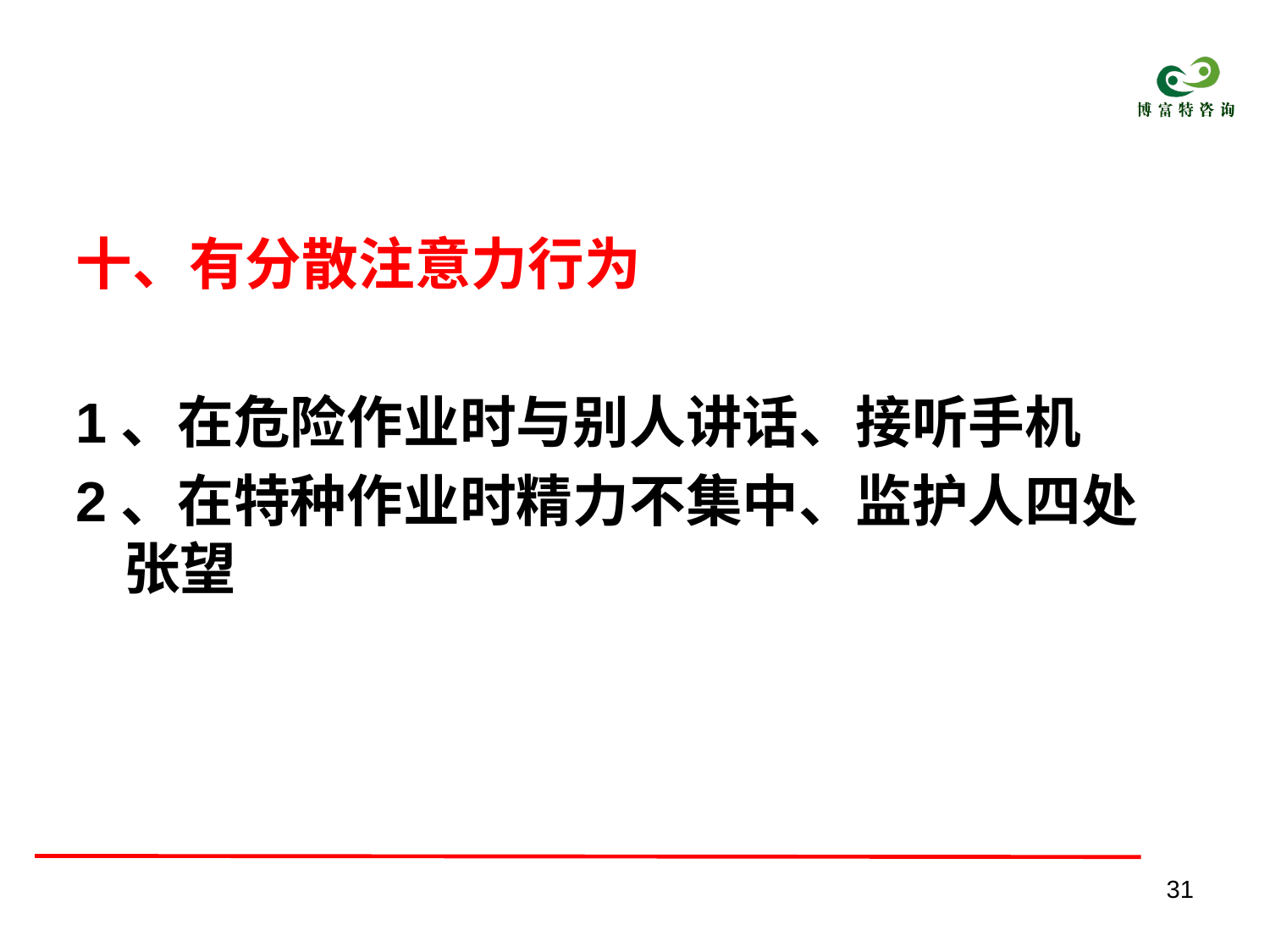

#
十、有分散注意力行为

1、在危险作业时与别人讲话、接听手机
2、在特种作业时精力不集中、监护人四处张望